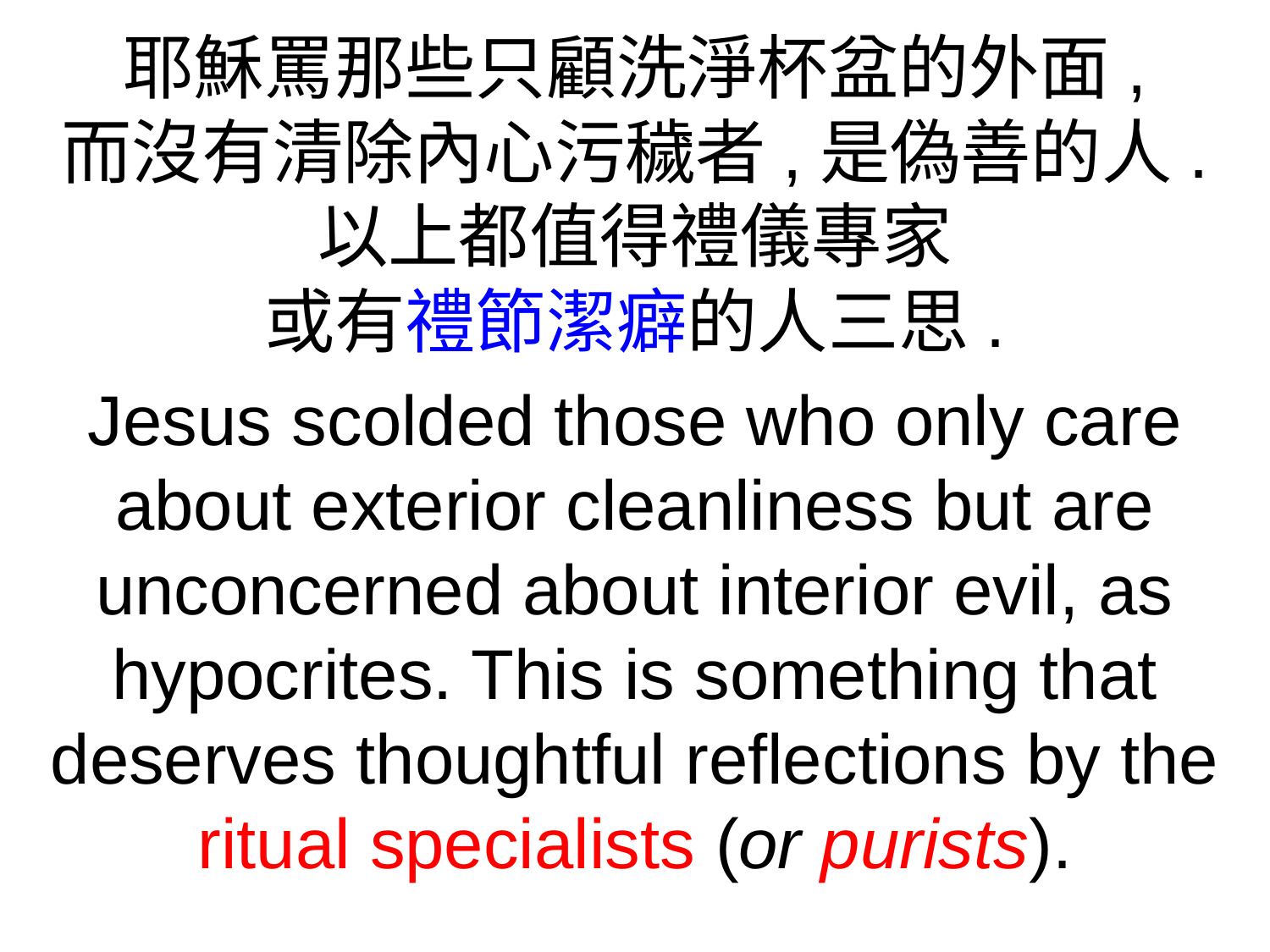

耶穌罵那些只顧洗淨杯盆的外面,
而沒有清除內心污穢者,是偽善的人.
以上都值得禮儀專家
或有禮節潔癖的人三思.
Jesus scolded those who only care about exterior cleanliness but are unconcerned about interior evil, as hypocrites. This is something that deserves thoughtful reflections by the ritual specialists (or purists).